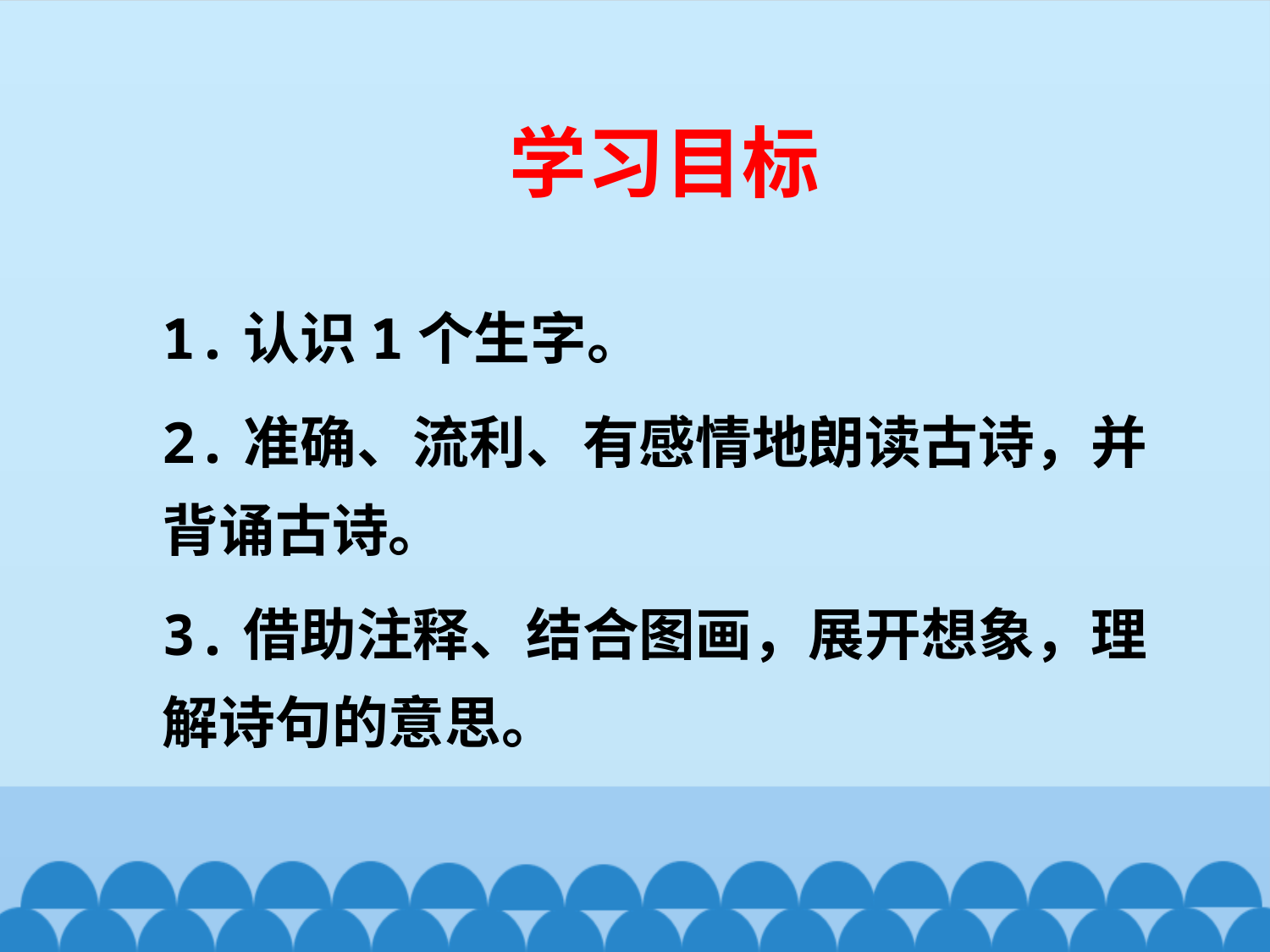

# 学习目标
1.认识1个生字。
2.准确、流利、有感情地朗读古诗，并背诵古诗。
3.借助注释、结合图画，展开想象，理解诗句的意思。